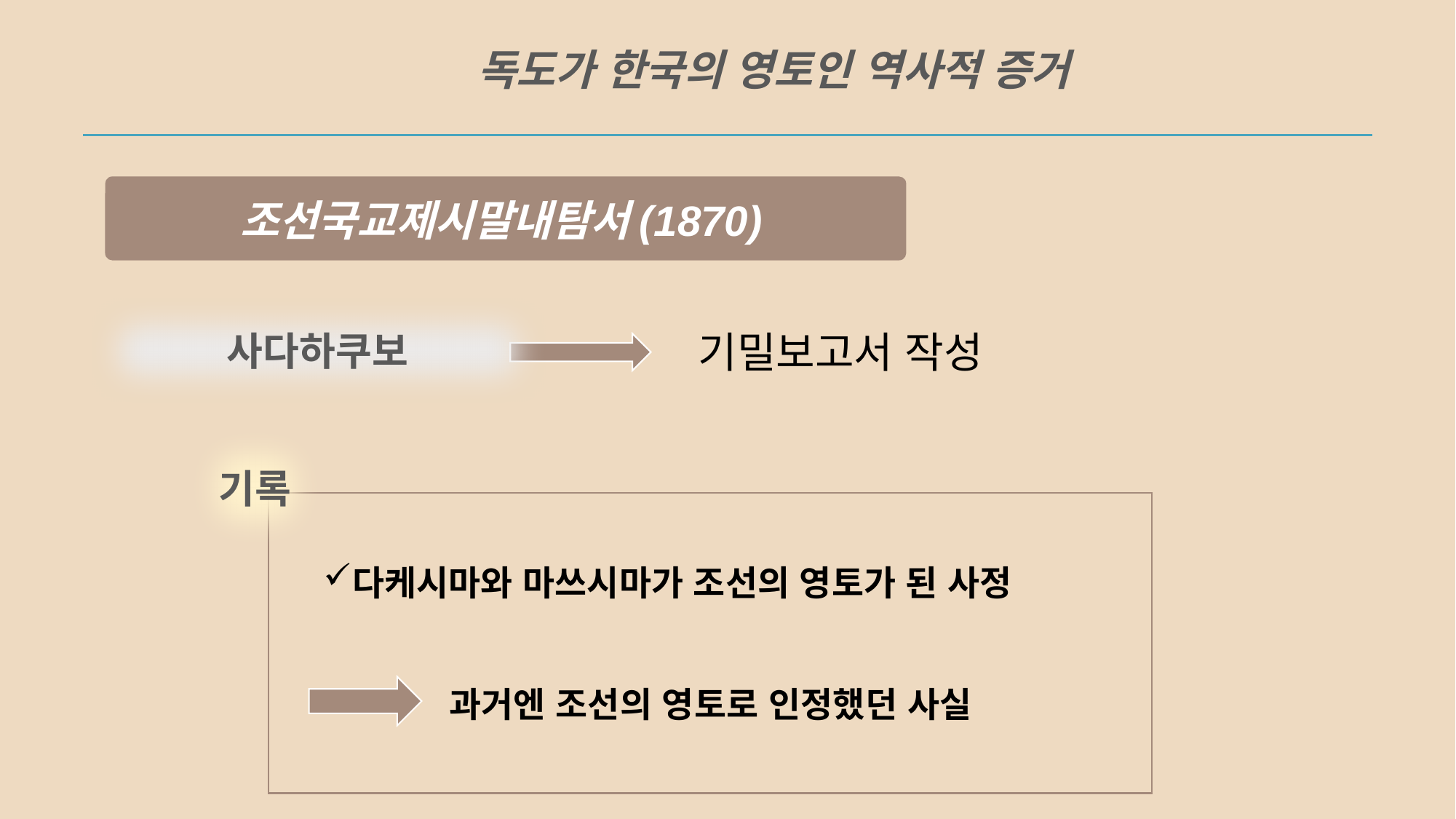

독도가 한국의 영토인 역사적 증거

조선국교제시말내탐서(1870)
사다하쿠보
기밀보고서 작성

기록

다케시마와 마쓰시마가 조선의 영토가 된 사정

과거엔 조선의 영토로 인정했던 사실